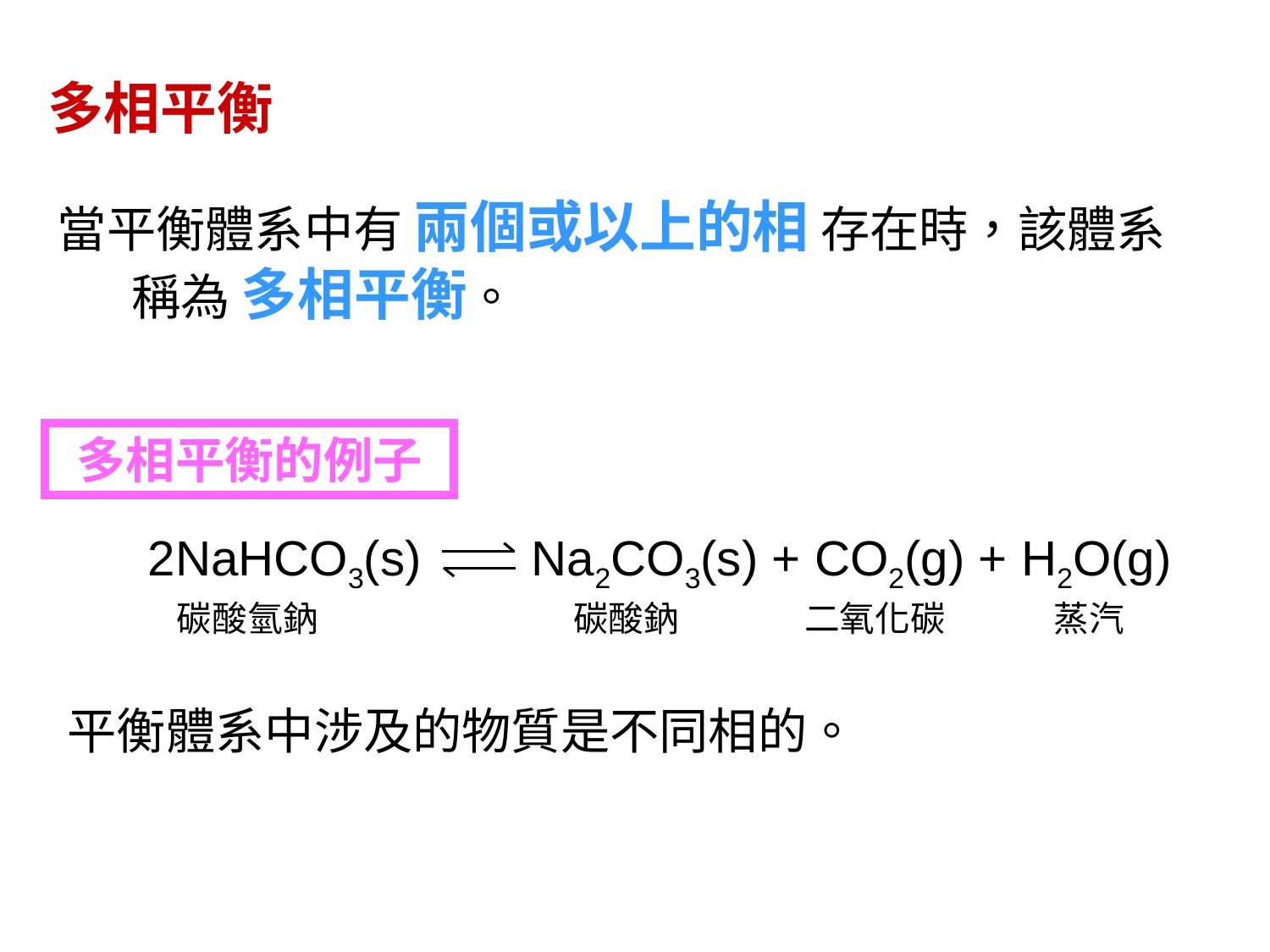

多相平衡
當平衡體系中有 兩個或以上的相 存在時，該體系稱為 多相平衡。
多相平衡的例子
2NaHCO3(s)        Na2CO3(s) + CO2(g) + H2O(g)
碳酸氫鈉
碳酸鈉
二氧化碳
蒸汽
平衡體系中涉及的物質是不同相的。